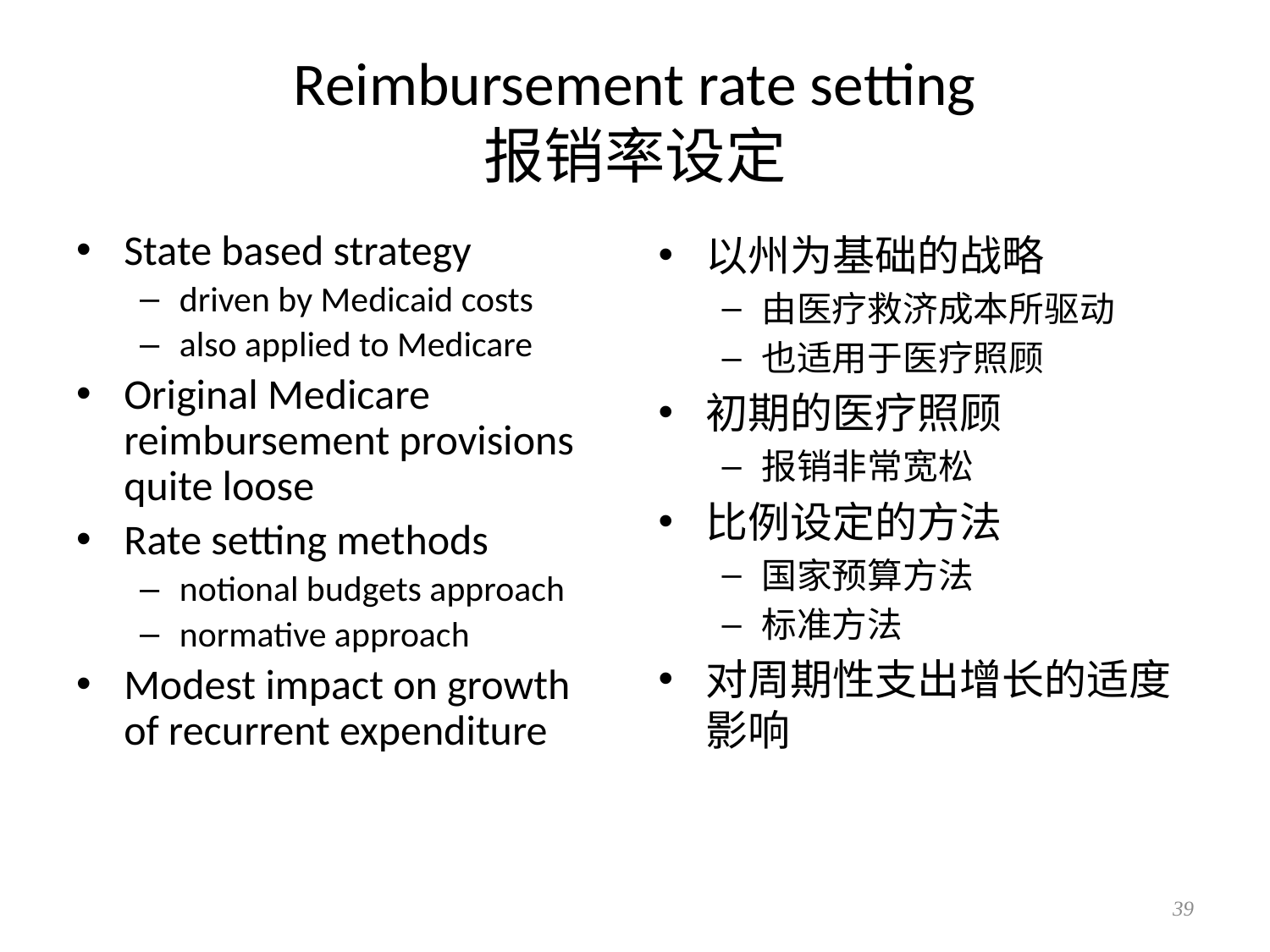

# Reimbursement rate setting 报销率设定
State based strategy
driven by Medicaid costs
also applied to Medicare
Original Medicare reimbursement provisions quite loose
Rate setting methods
notional budgets approach
normative approach
Modest impact on growth of recurrent expenditure
以州为基础的战略
由医疗救济成本所驱动
也适用于医疗照顾
初期的医疗照顾
报销非常宽松
比例设定的方法
国家预算方法
标准方法
对周期性支出增长的适度影响
39